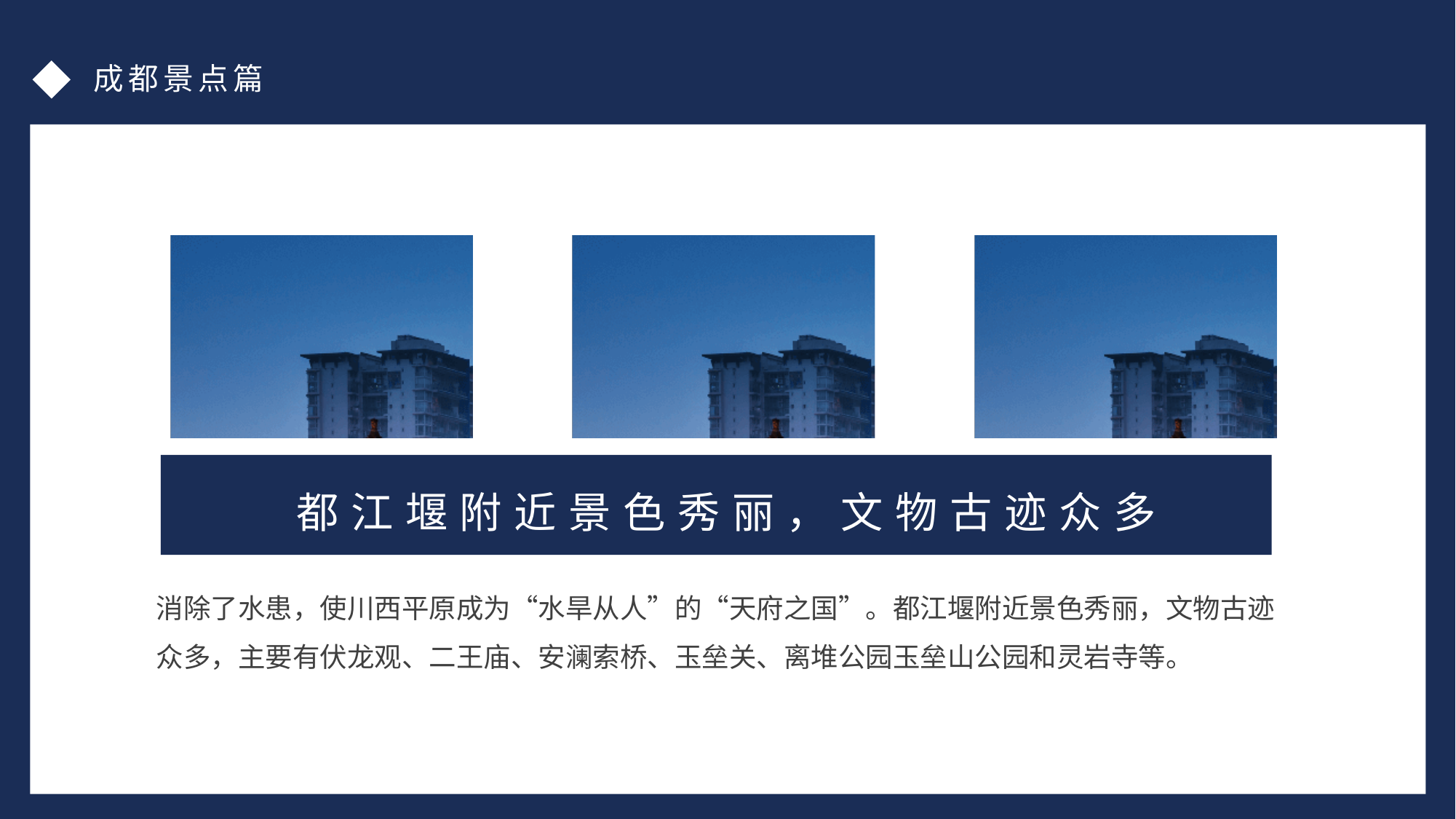

成都景点篇

都江堰附近景色秀丽，文物古迹众多
消除了水患，使川西平原成为“水旱从人”的“天府之国”。都江堰附近景色秀丽，文物古迹众多，主要有伏龙观、二王庙、安澜索桥、玉垒关、离堆公园玉垒山公园和灵岩寺等。